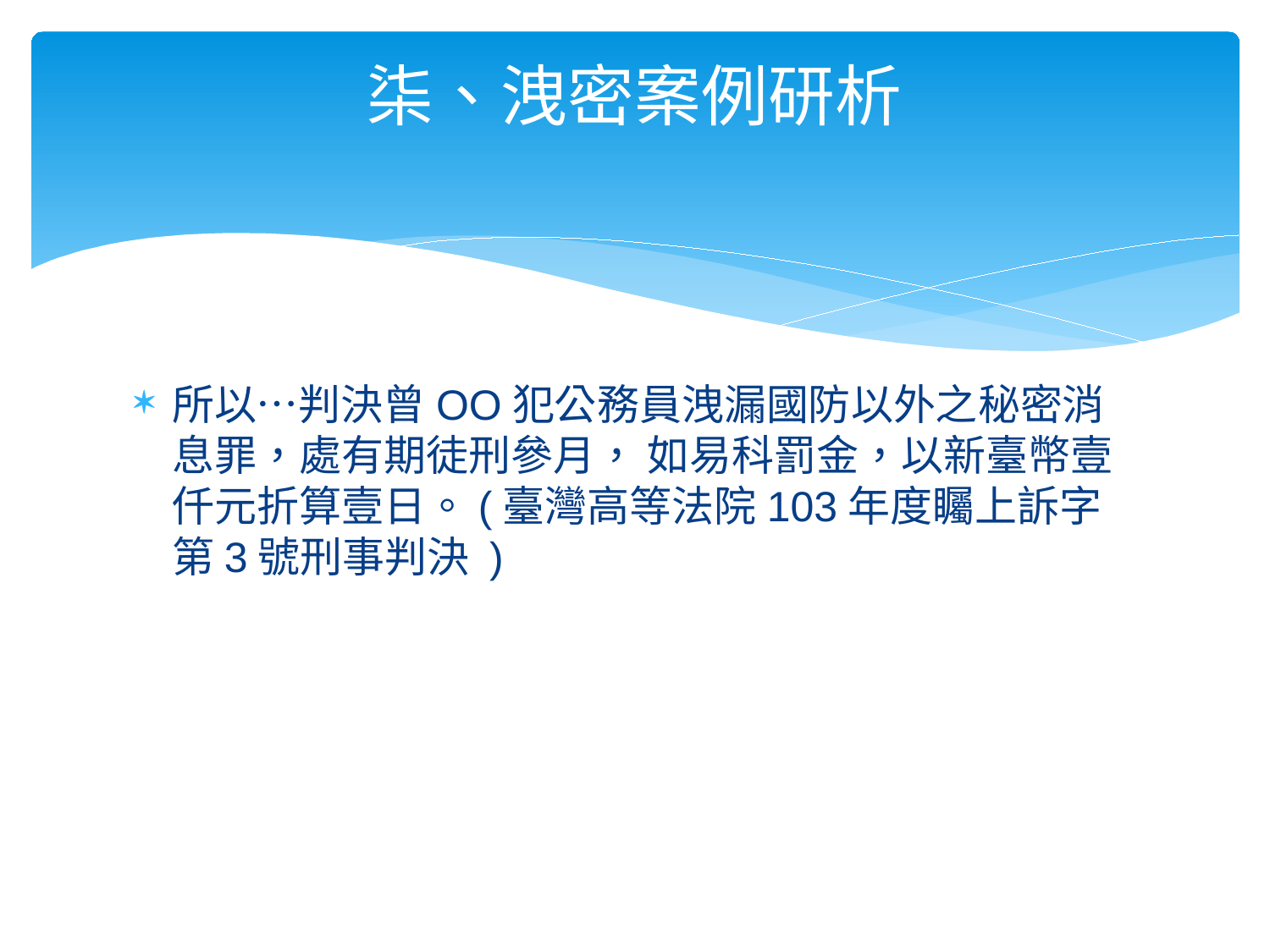

# 柒、洩密案例研析
所以…判決曾OO犯公務員洩漏國防以外之秘密消息罪，處有期徒刑參月， 如易科罰金，以新臺幣壹仟元折算壹日。(臺灣高等法院103年度矚上訴字第3號刑事判決 )